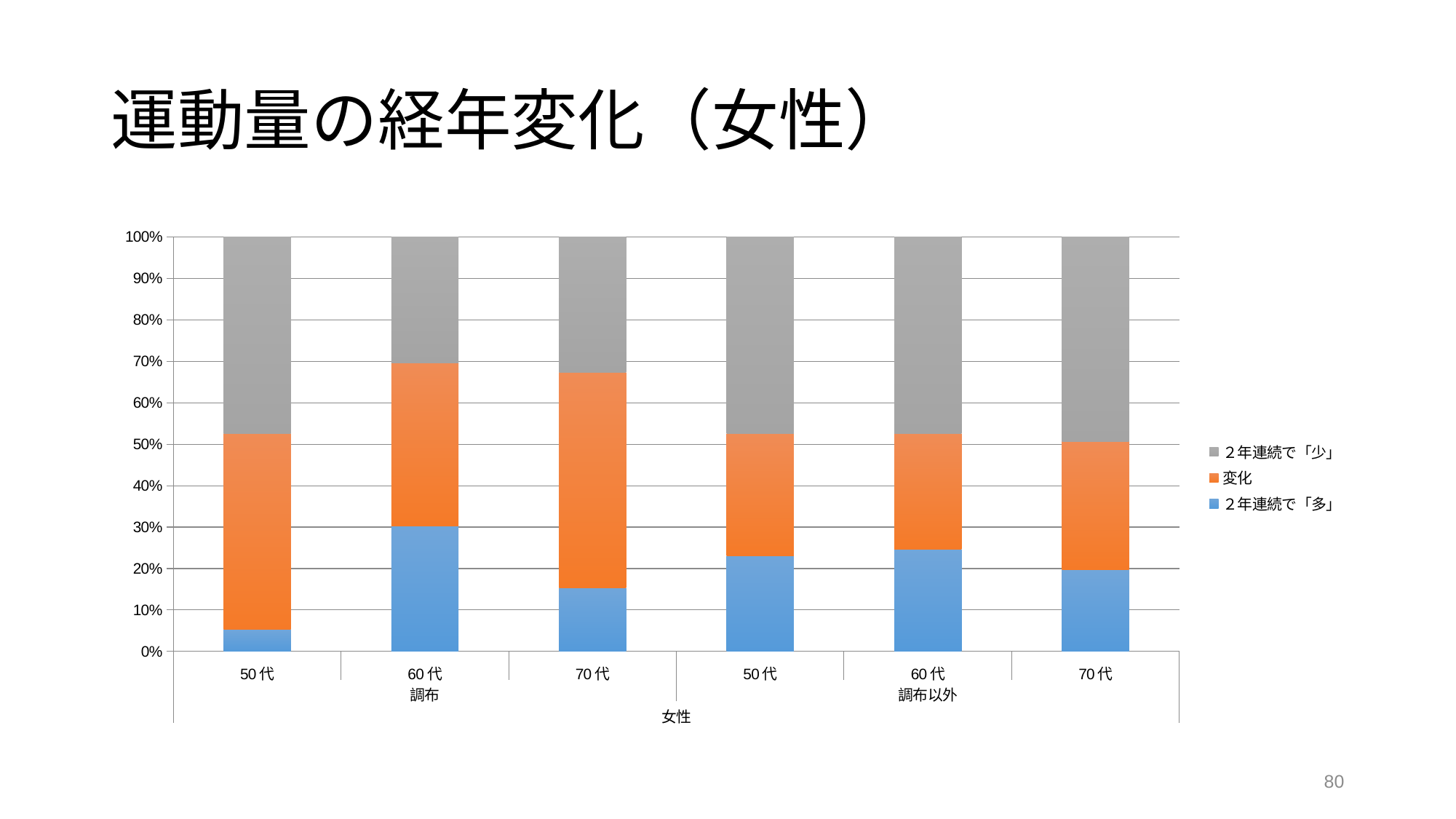

# 運動量の経年変化（女性）

### Chart

| Category | ２年連続で「多」 | 変化 | ２年連続で「少」 |
|---|---|---|---|
| 50代 | 2.0 | 18.0 | 18.0 |
| 60代 | 17.0 | 22.0 | 17.0 |
| 70代 | 8.0 | 27.0 | 17.0 |
| 50代 | 69.0 | 88.0 | 142.0 |
| 60代 | 192.0 | 218.0 | 370.0 |
| 70代 | 160.0 | 252.0 | 400.0 |
80